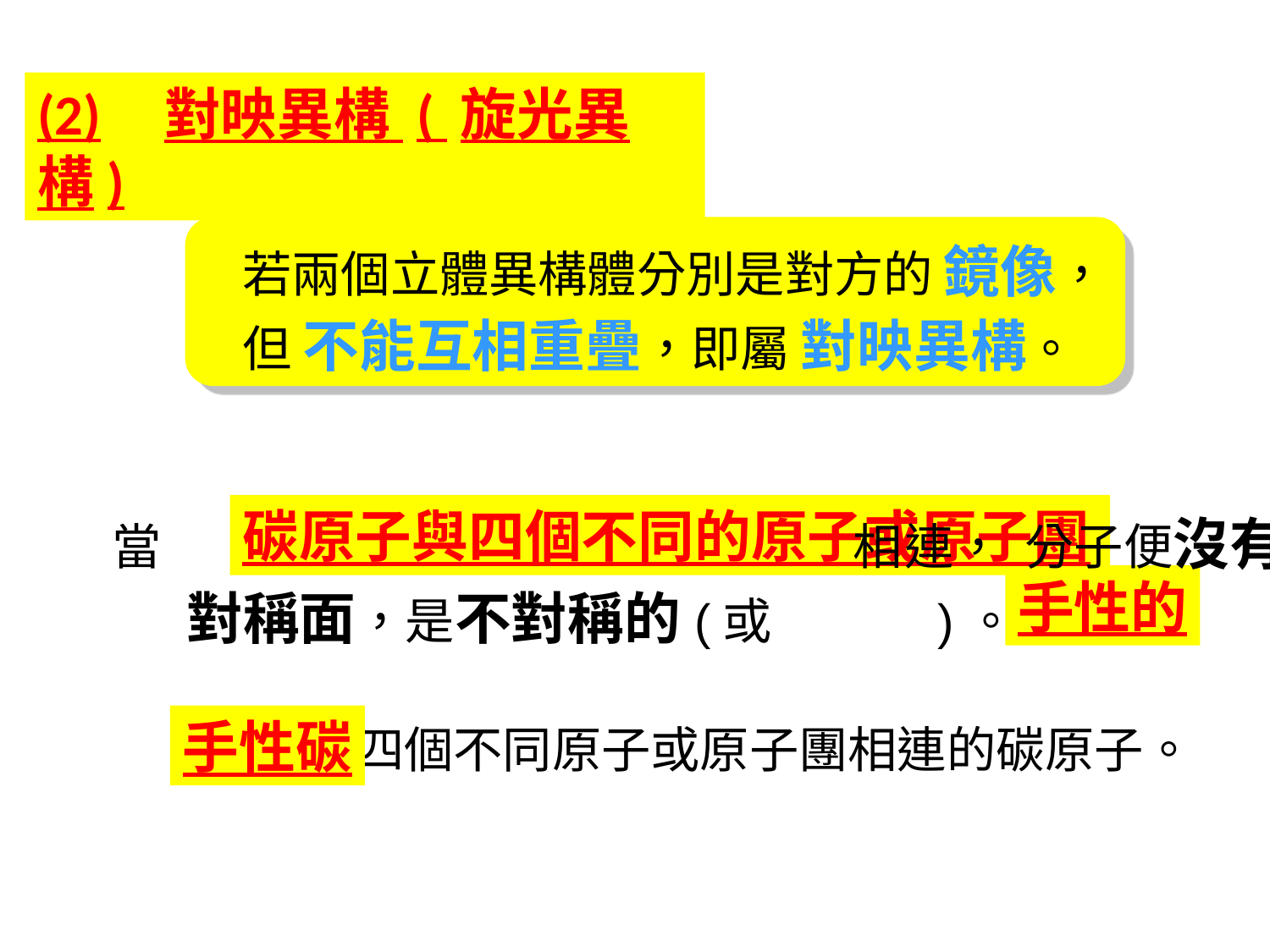

(2)	對映異構 ( 旋光異構)

若兩個立體異構體分別是對方的 鏡像，
但 不能互相重疊，即屬 對映異構。
碳原子與四個不同的原子或原子團
當                                                               相連，  分子便沒有對稱面，是不對稱的(或              )。
手性的
手性碳
            ：與四個不同原子或原子團相連的碳原子。